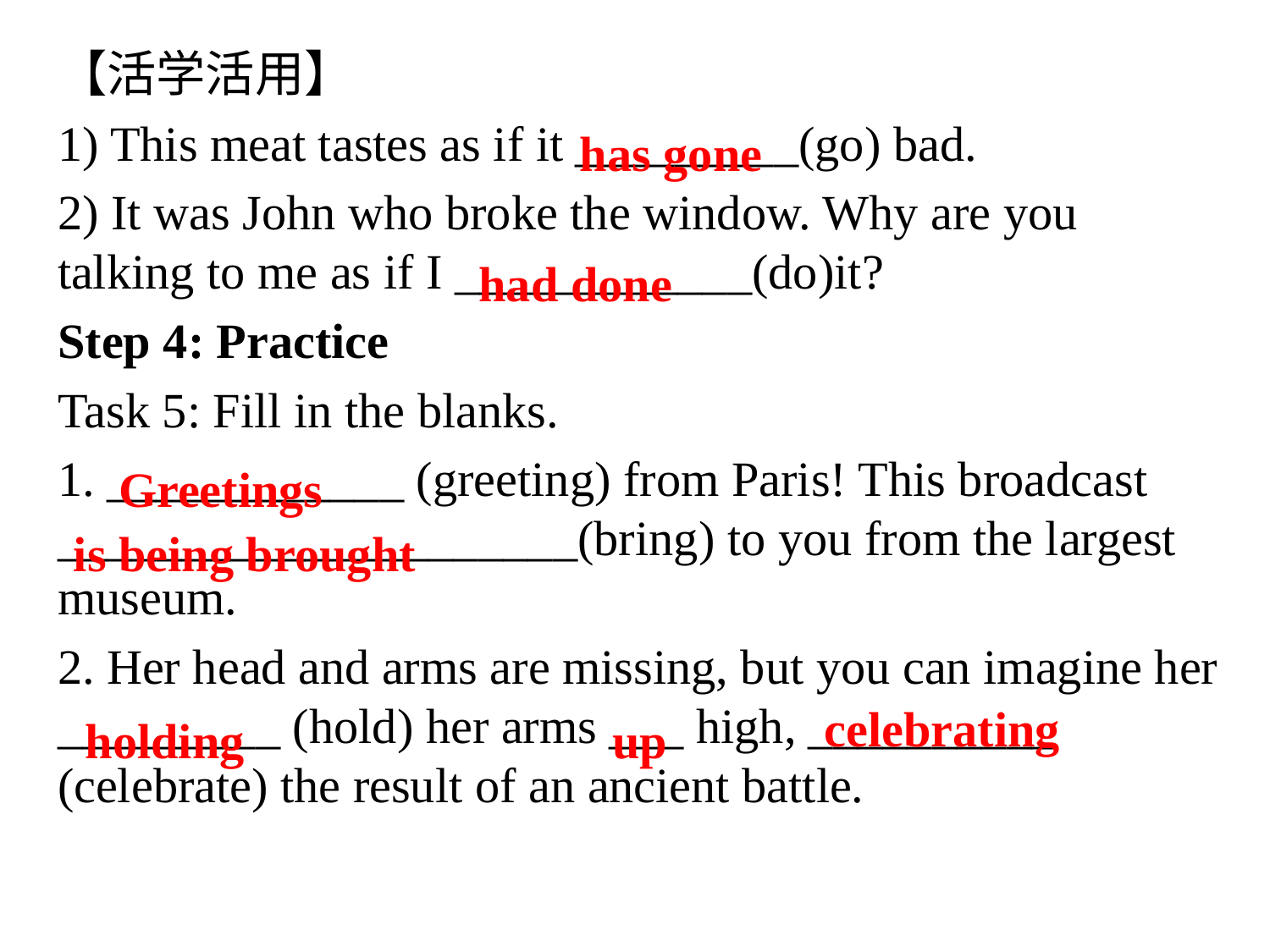

【活学活用】
1) This meat tastes as if it _________(go) bad.
2) It was John who broke the window. Why are you talking to me as if I ____________(do)it?
Step 4: Practice
Task 5: Fill in the blanks.
1. ____________ (greeting) from Paris! This broadcast _____________________(bring) to you from the largest museum.
2. Her head and arms are missing, but you can imagine her _________ (hold) her arms ___ high, __________ (celebrate) the result of an ancient battle.

has gone
had done
Greetings
is being brought
celebrating
holding
up